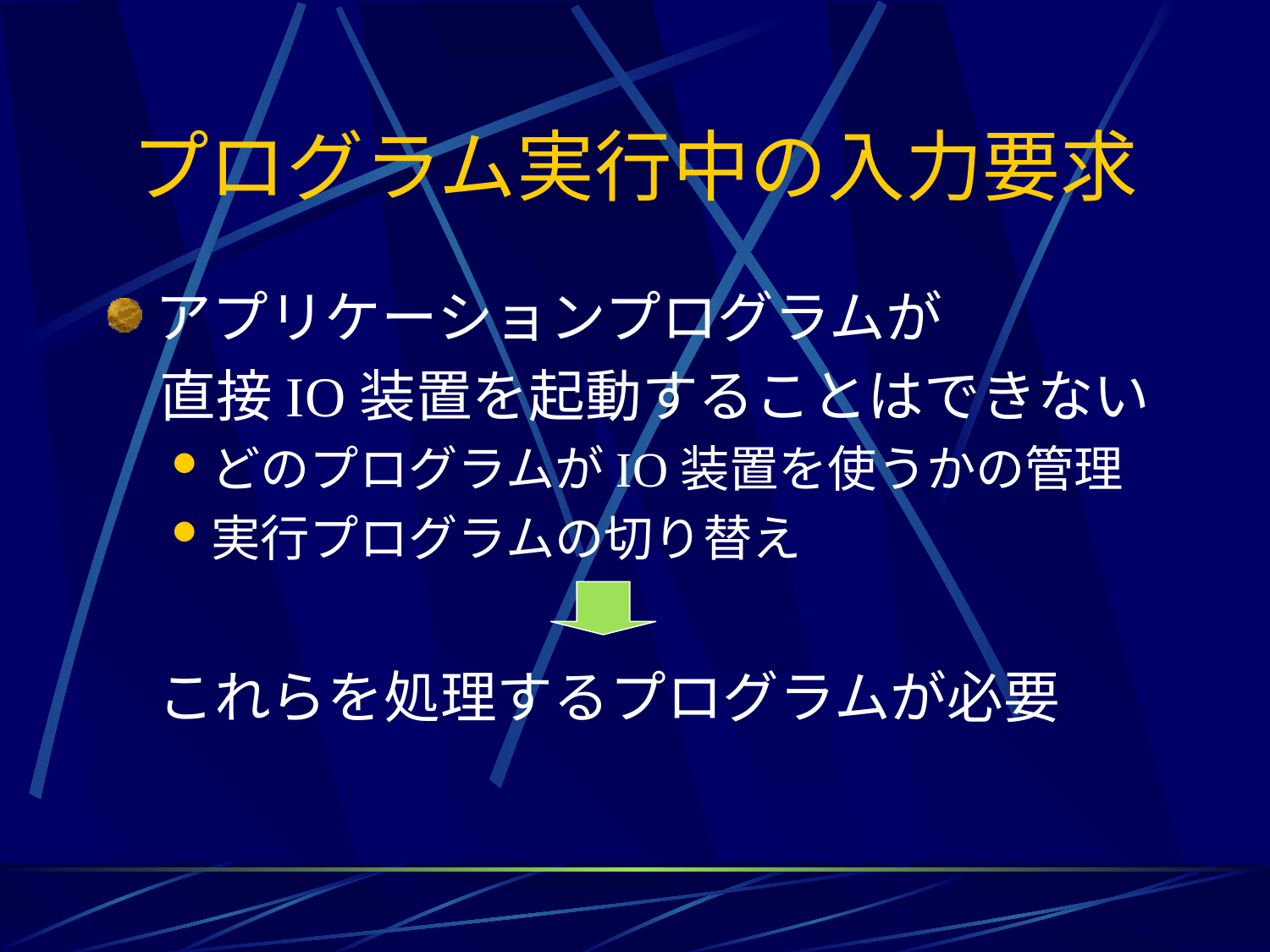

# プログラム実行中の入力要求
アプリケーションプログラムが
   直接IO装置を起動することはできない
どのプログラムがIO装置を使うかの管理
実行プログラムの切り替え

これらを処理するプログラムが必要